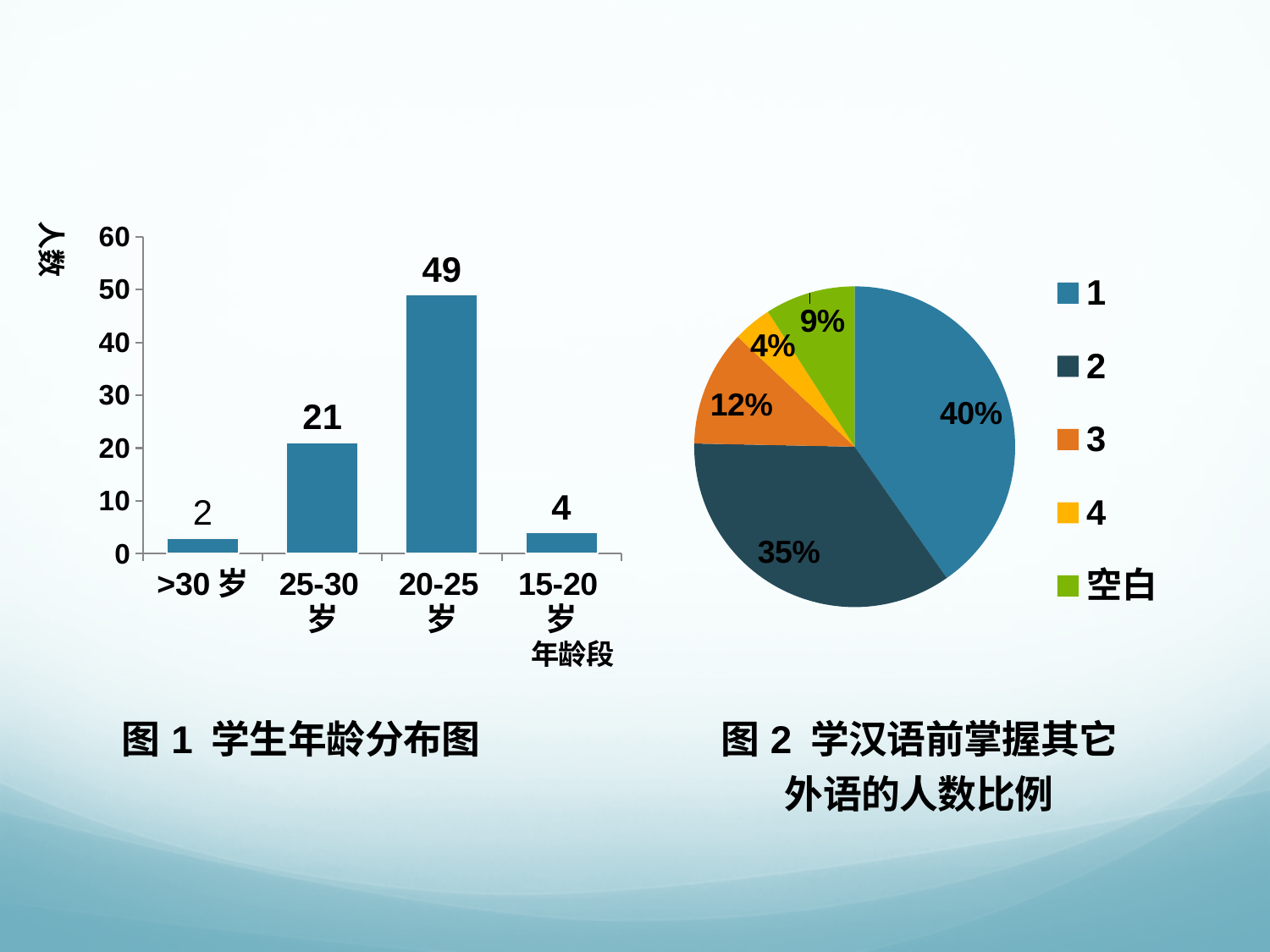

### Chart: 图1 学生年龄分布图

| Category |  |
|---|---|
| >30岁 | 3.0 |
| 25-30岁 | 21.0 |
| 20-25岁 | 49.0 |
| 15-20岁 | 4.0 |

### Chart: 图2 学汉语前掌握其它
外语的人数比例

| Category | 学汉语前学习其它外语人数百分比 |
|---|---|
| 1 | 31.0 |
| 2 | 27.0 |
| 3 | 9.0 |
| 4 | 3.0 |
| 空白 | 7.0 |